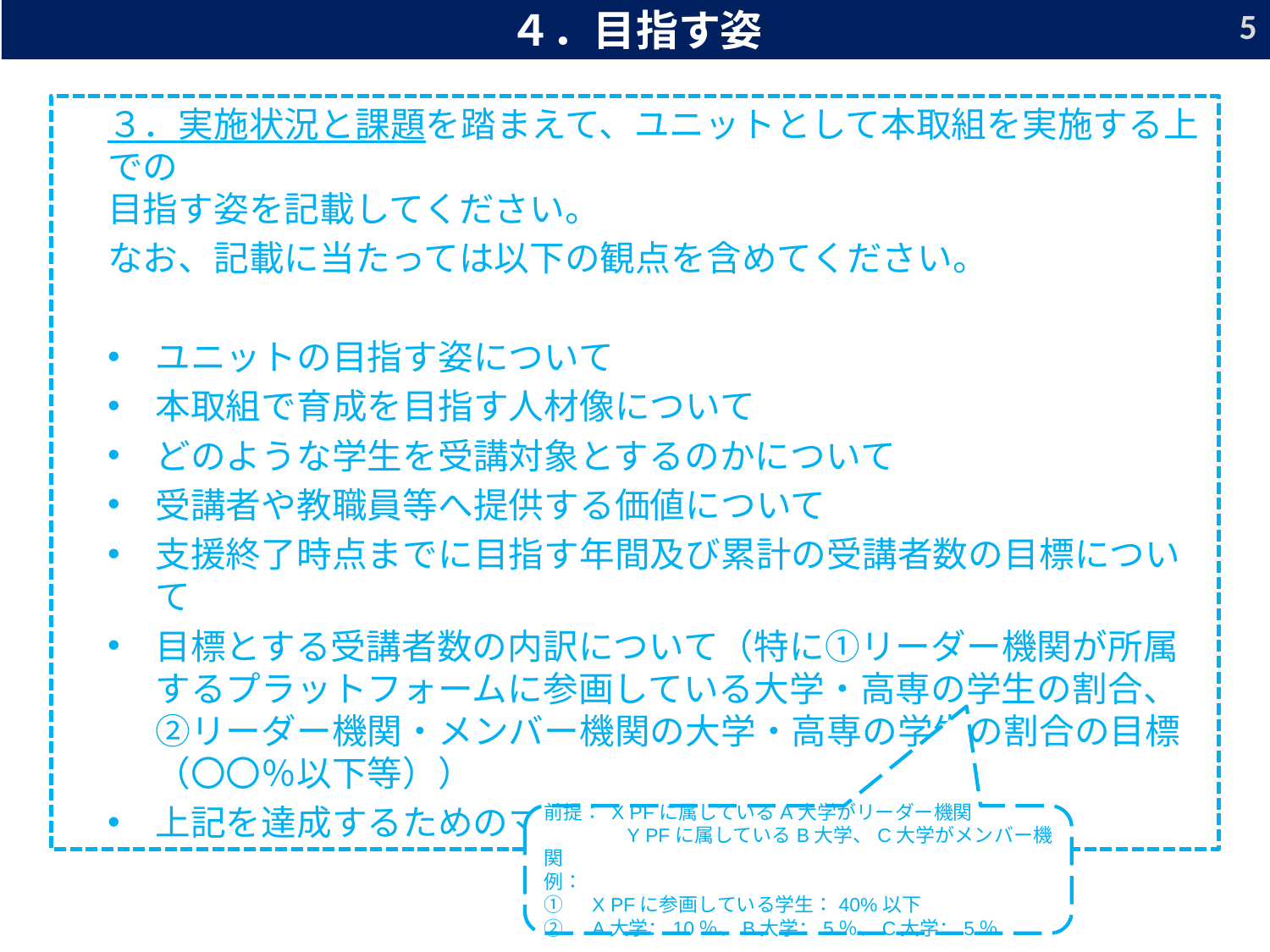

5
４．目指す姿
３．実施状況と課題を踏まえて、ユニットとして本取組を実施する上での
目指す姿を記載してください。
なお、記載に当たっては以下の観点を含めてください。

ユニットの目指す姿について
本取組で育成を目指す人材像について
どのような学生を受講対象とするのかについて
受講者や教職員等へ提供する価値について
支援終了時点までに目指す年間及び累計の受講者数の目標について
目標とする受講者数の内訳について（特に①リーダー機関が所属するプラットフォームに参画している大学・高専の学生の割合、②リーダー機関・メンバー機関の大学・高専の学生の割合の目標（〇〇％以下等））
上記を達成するためのマイルストーンについて
前提： X PFに属しているA大学がリーダー機関
　　　　Y PFに属しているB大学、C大学がメンバー機関
例：
①　X PFに参画している学生：40%以下
②　A大学：10％、B大学：5％、C大学：5％